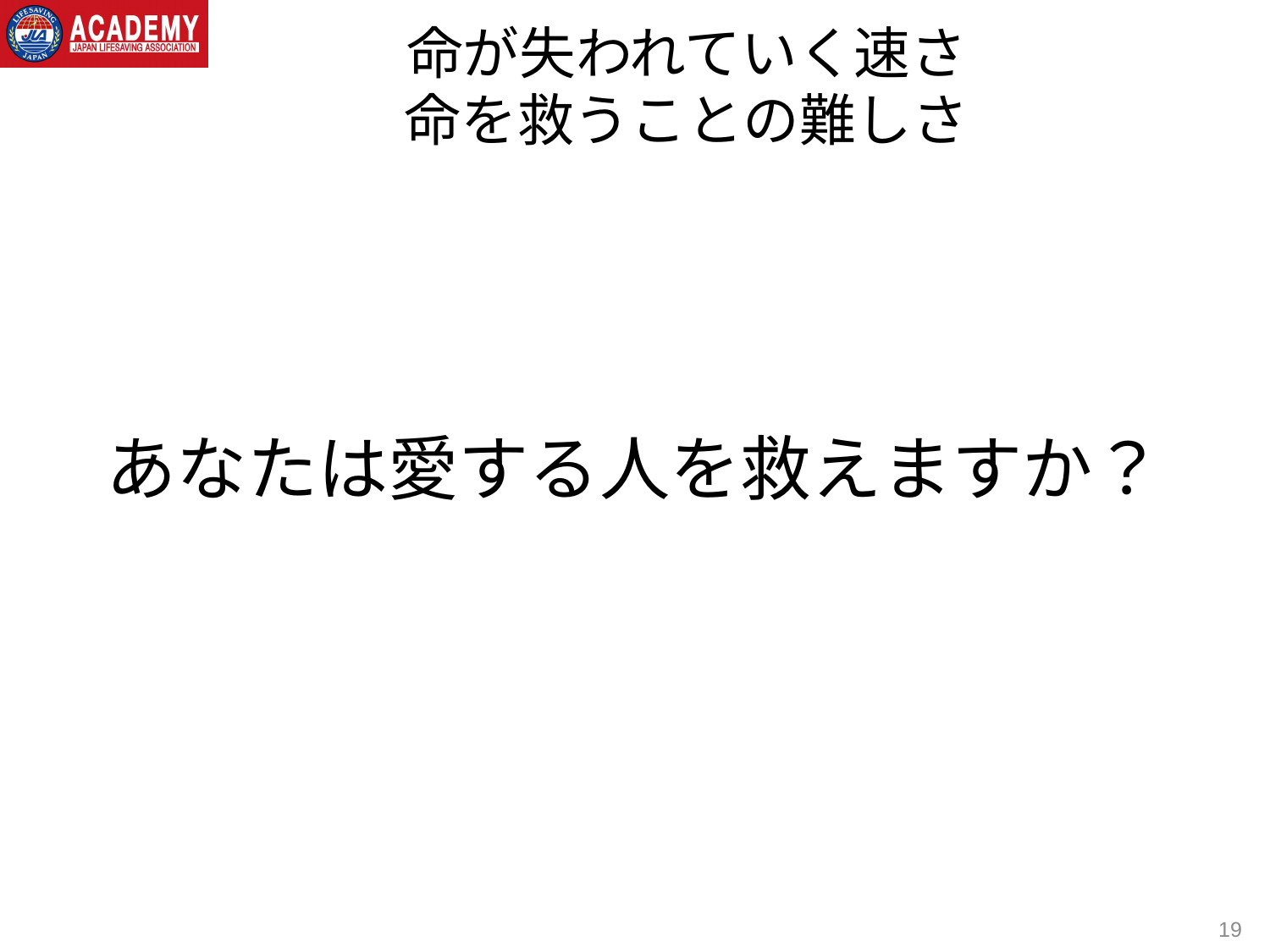

# 命が失われていく速さ 命を救うことの難しさ
あなたは愛する人を救えますか？
19